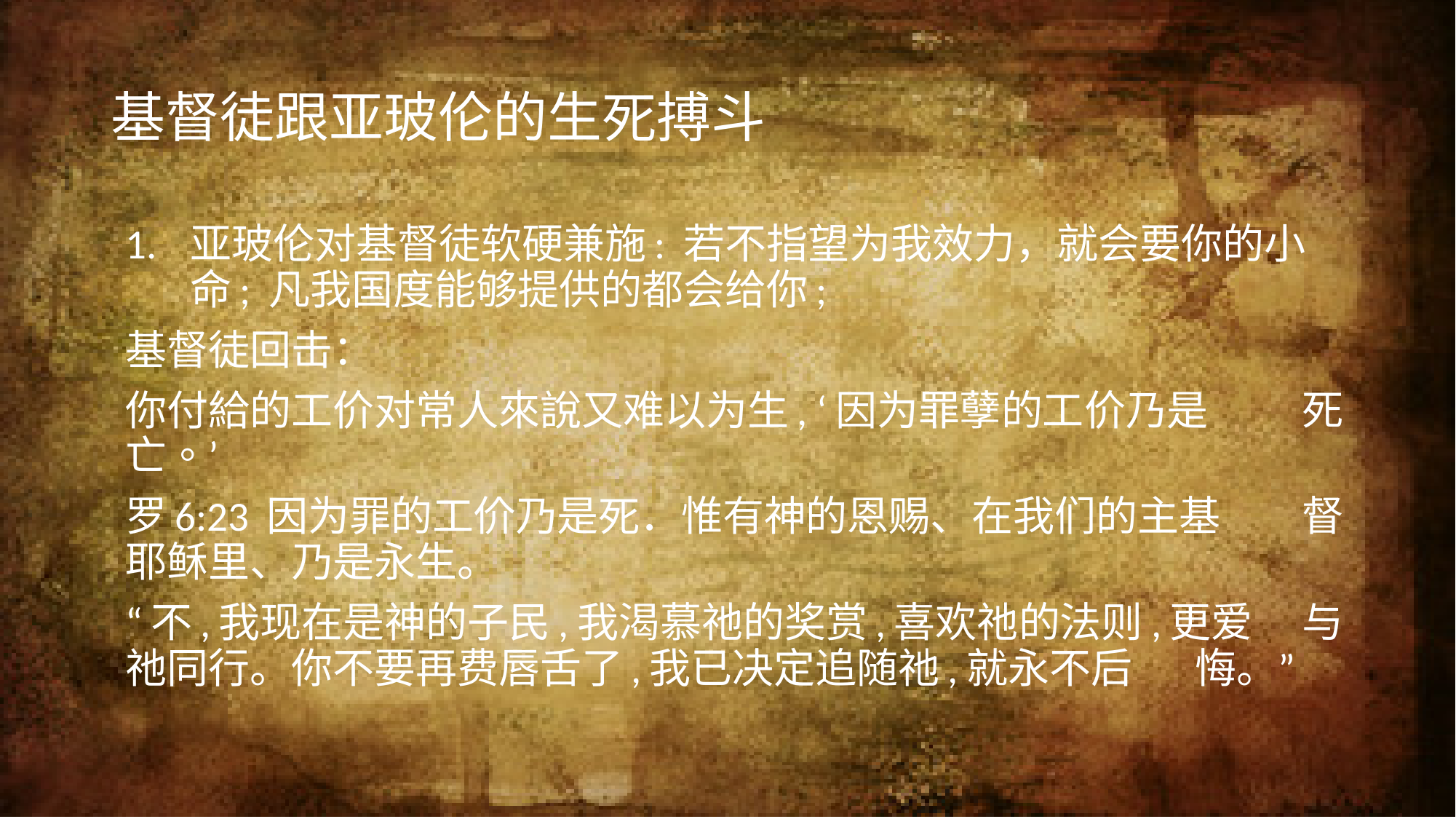

# 基督徒跟亚玻伦的生死搏斗
亚玻伦对基督徒软硬兼施: 若不指望为我效力，就会要你的小命; 凡我国度能够提供的都会给你;
基督徒回击：
	你付給的工价对常人來說又难以为生, ‘因为罪孽的工价乃是	死亡。’
	罗6:23 因为罪的工价乃是死．惟有神的恩赐、在我们的主基	督耶稣里、乃是永生。
	“不,我现在是神的子民,我渴慕祂的奖赏,喜欢祂的法则,更爱	与祂同行。你不要再费唇舌了,我已决定追随祂,就永不后	悔。”